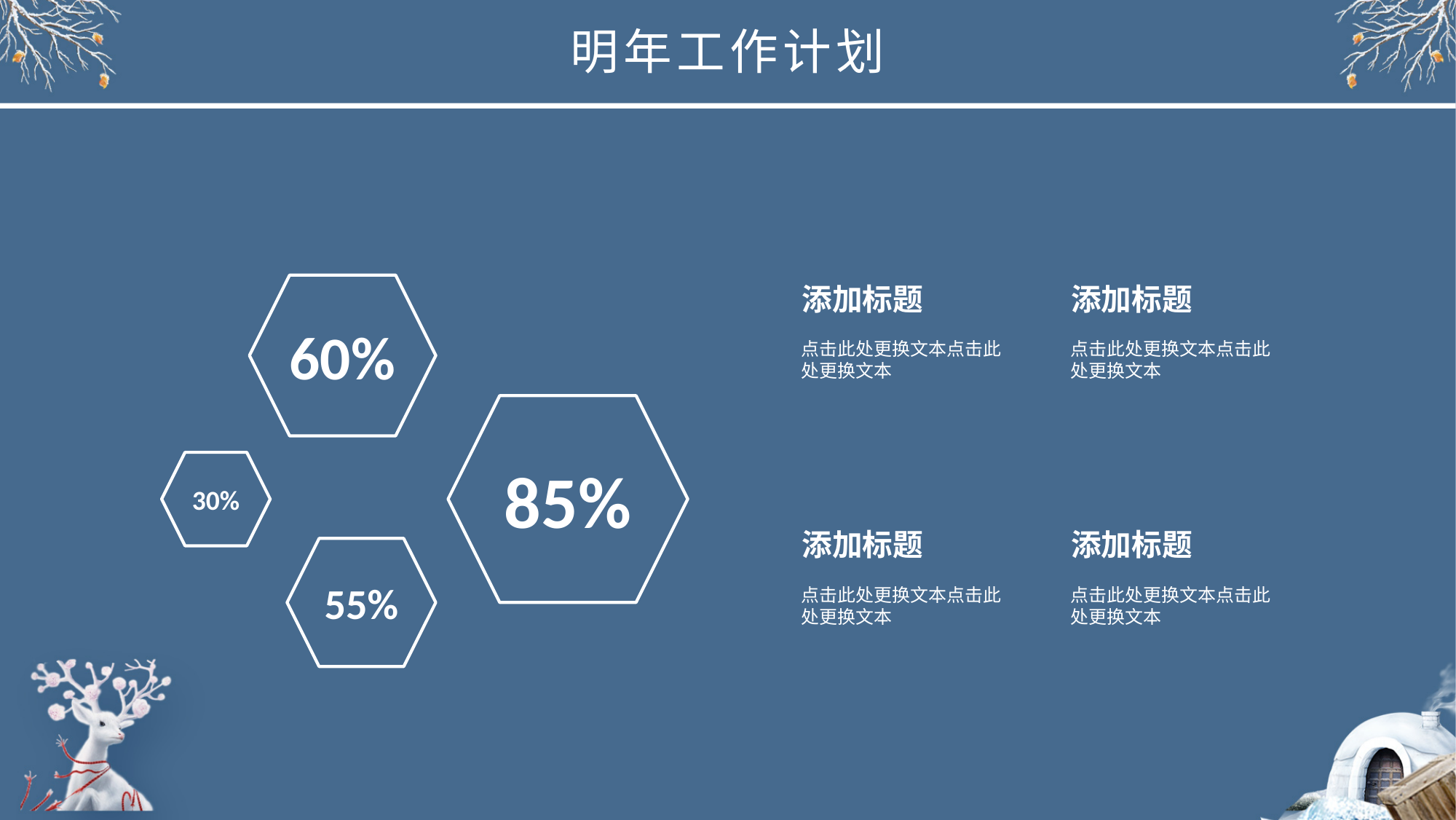

明年工作计划

添加标题
添加标题
60%
85%
30%
55%
点击此处更换文本点击此处更换文本
点击此处更换文本点击此处更换文本
添加标题
添加标题
点击此处更换文本点击此处更换文本
点击此处更换文本点击此处更换文本